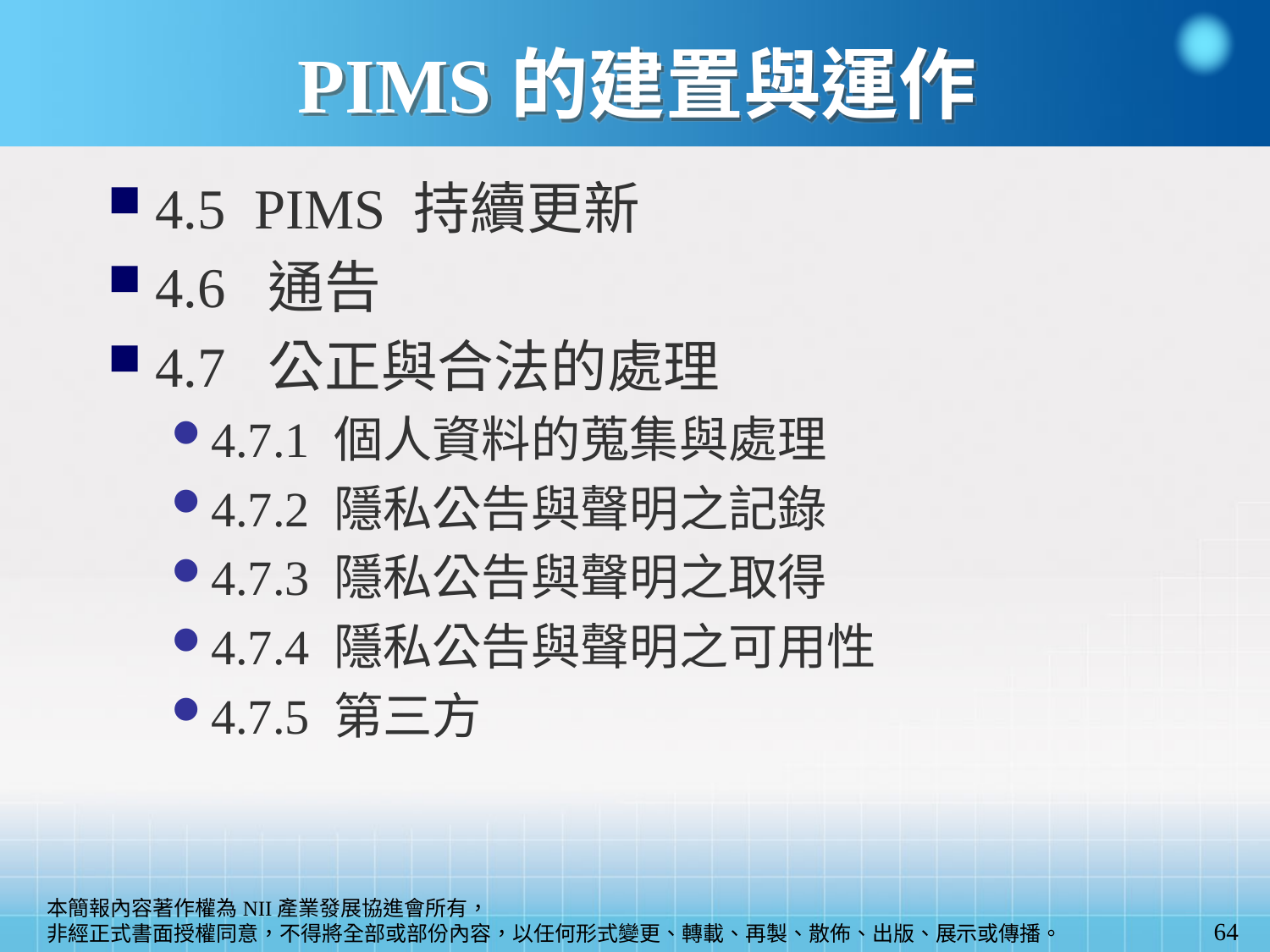

PIMS的建置與運作
4.5  PIMS 持續更新
4.6  通告
4.7  公正與合法的處理
4.7.1 個人資料的蒐集與處理
4.7.2 隱私公告與聲明之記錄
4.7.3 隱私公告與聲明之取得
4.7.4 隱私公告與聲明之可用性
4.7.5 第三方

64